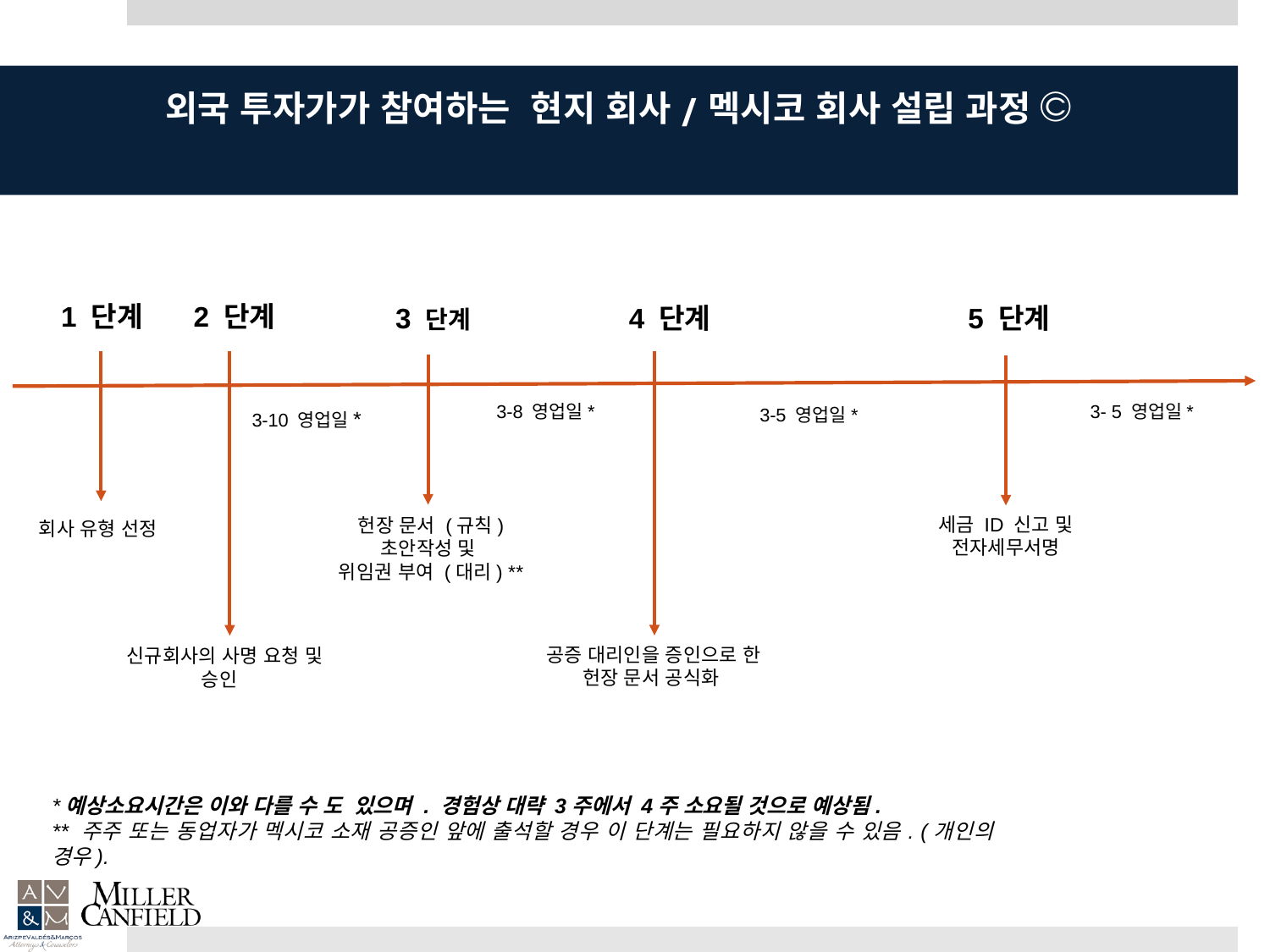

# 외국 투자가가 참여하는  현지 회사/멕시코 회사 설립 과정©
1 단계
2 단계
5 단계
3 단계
4 단계
3-8 영업일*
3- 5 영업일*
3-5 영업일*
3-10 영업일*
세금 ID 신고 및 전자세무서명
헌장 문서 (규칙) 초안작성 및
위임권 부여 (대리) **

회사 유형 선정
공증 대리인을 증인으로 한 헌장 문서 공식화
신규회사의 사명 요청 및 승인
*예상소요시간은 이와 다를 수 도  있으며 . 경험상 대략 3주에서 4주 소요될 것으로 예상됨.
** 주주 또는 동업자가 멕시코 소재 공증인 앞에 출석할 경우 이 단계는 필요하지 않을 수 있음. (개인의 경우).